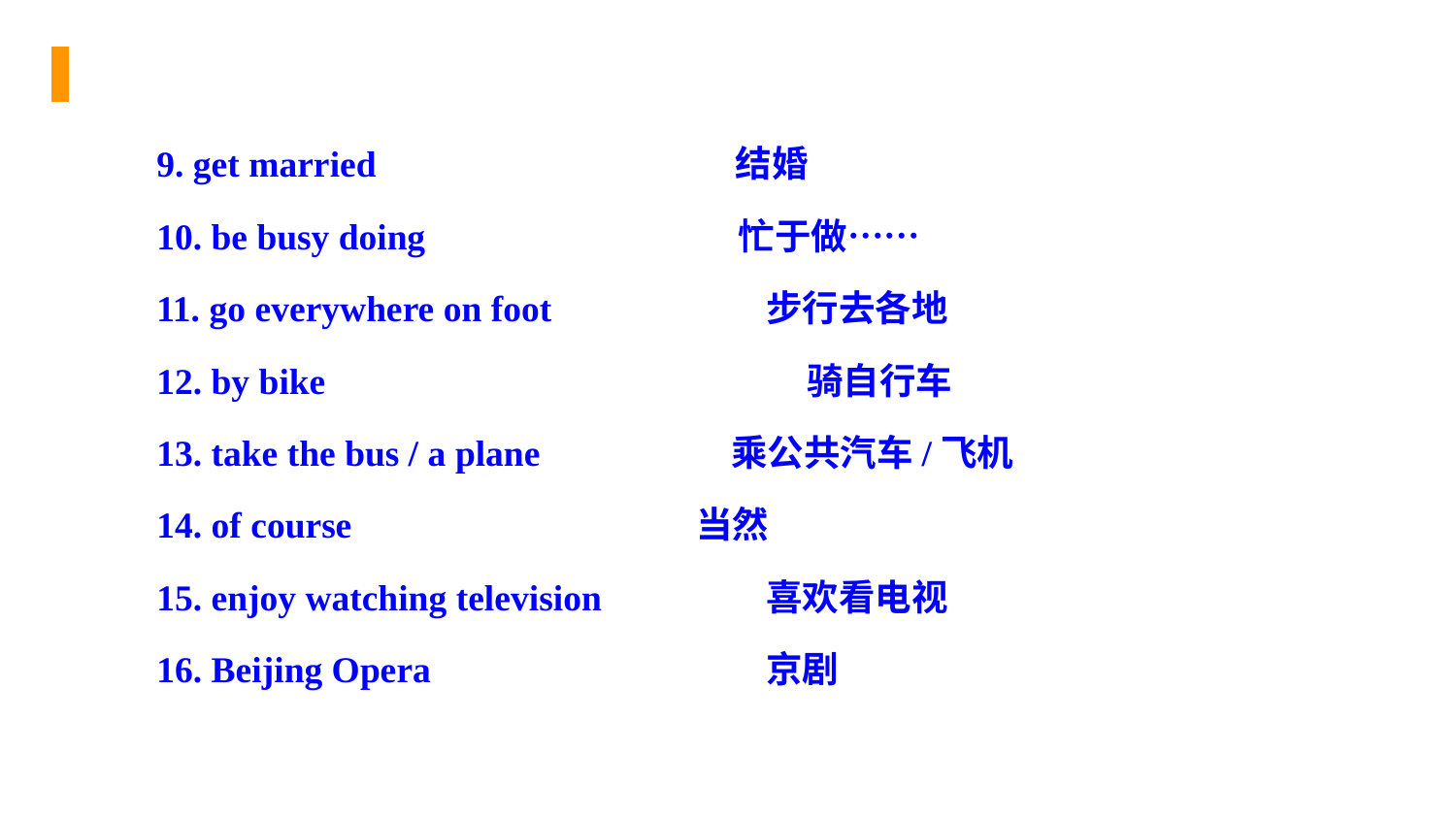

9. get married                                      结婚
10. be busy doing                                 忙于做……
11. go everywhere on foot             	  步行去各地
12. by bike   	                                      骑自行车
13. take the bus / a plane  	              乘公共汽车/飞机
14. of course      	                          当然
15. enjoy watching television 	  喜欢看电视
16. Beijing Opera      		  京剧